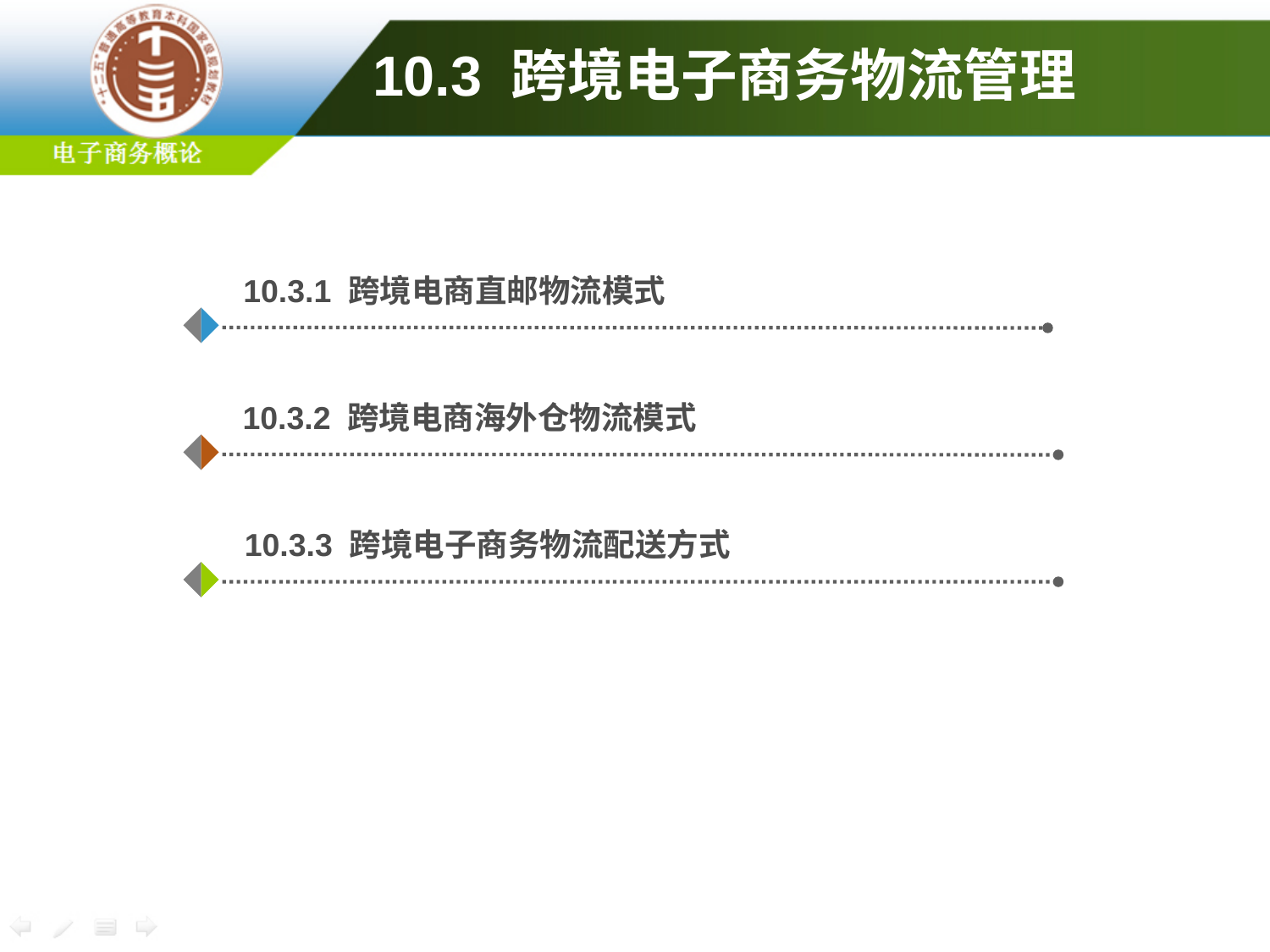

10.3 跨境电子商务物流管理
10.3.1 跨境电商直邮物流模式

10.3.2 跨境电商海外仓物流模式

10.3.3 跨境电子商务物流配送方式